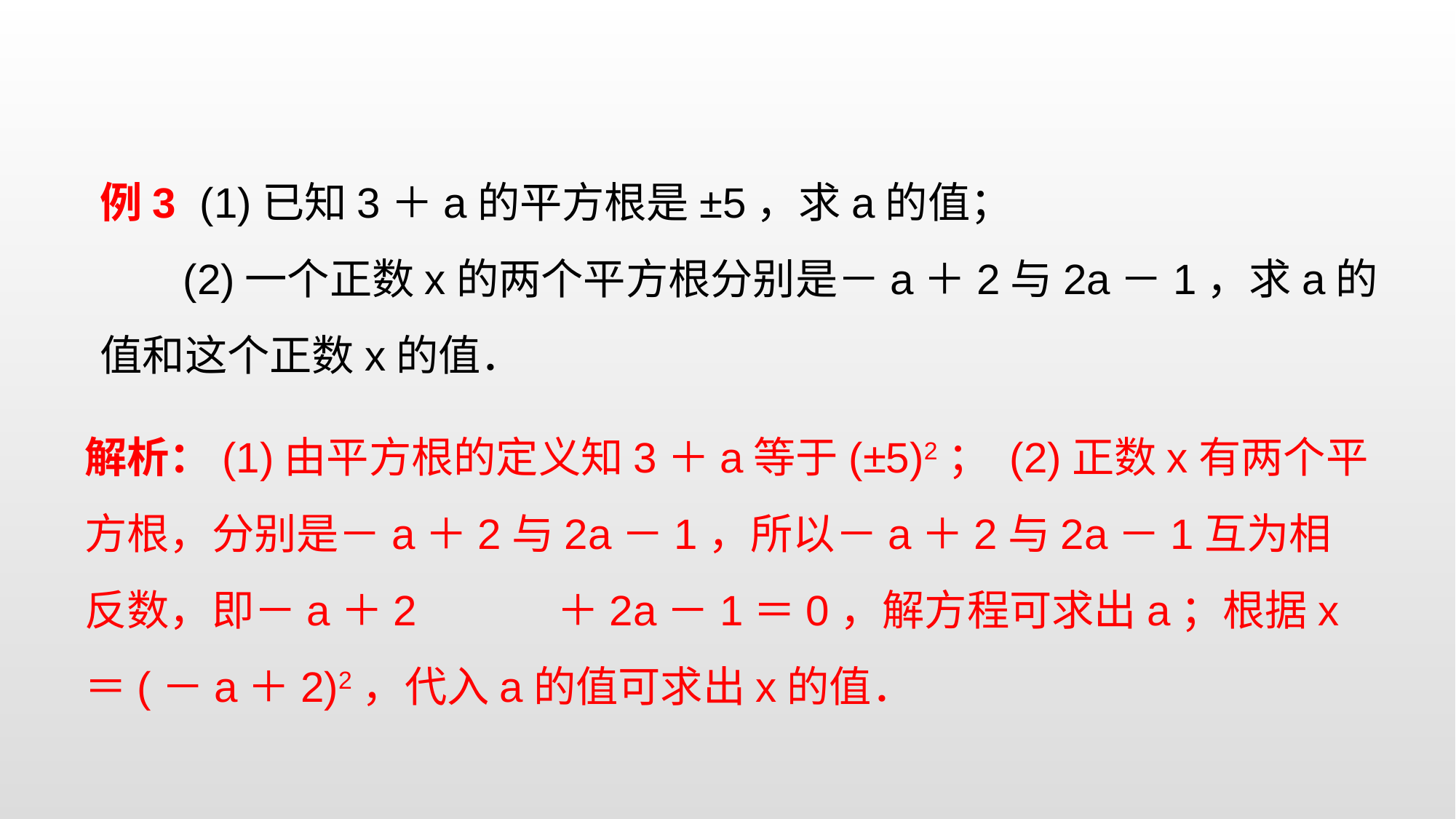

例3  (1)已知3＋a的平方根是±5，求a的值；
       (2)一个正数x的两个平方根分别是－a＋2与2a－1，求a的值和这个正数x的值．
解析：(1)由平方根的定义知3＋a等于(±5)2； (2)正数x有两个平方根，分别是－a＋2与2a－1，所以－a＋2与2a－1互为相反数，即－a＋2           ＋2a－1＝0，解方程可求出a；根据x＝(－a＋2)2，代入a的值可求出x的值．